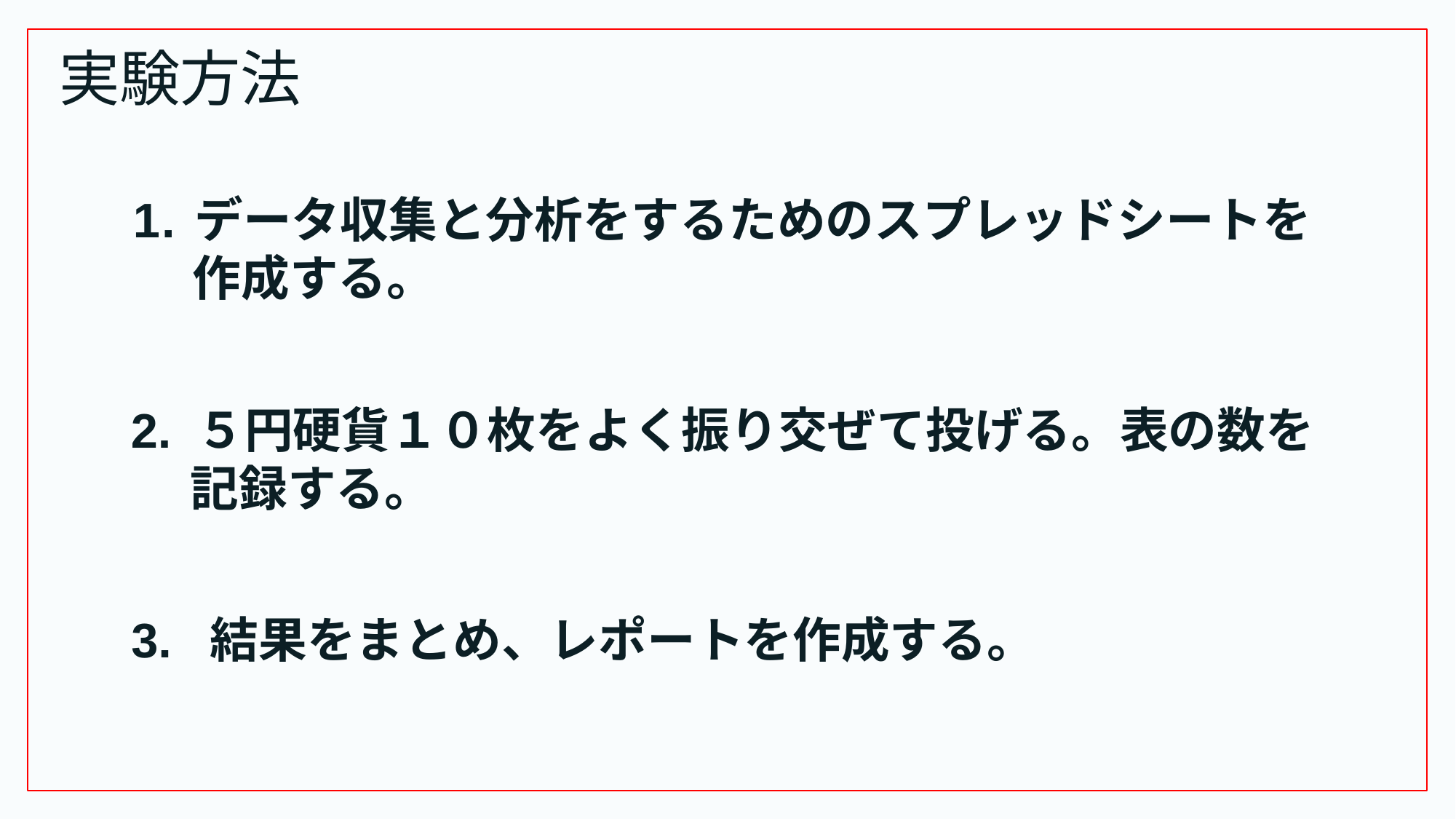

# 実験方法
データ収集と分析をするためのスプレッドシートを
　 作成する。
2. ５円硬貨１０枚をよく振り交ぜて投げる。表の数を
　 記録する。
3.  結果をまとめ、レポートを作成する。